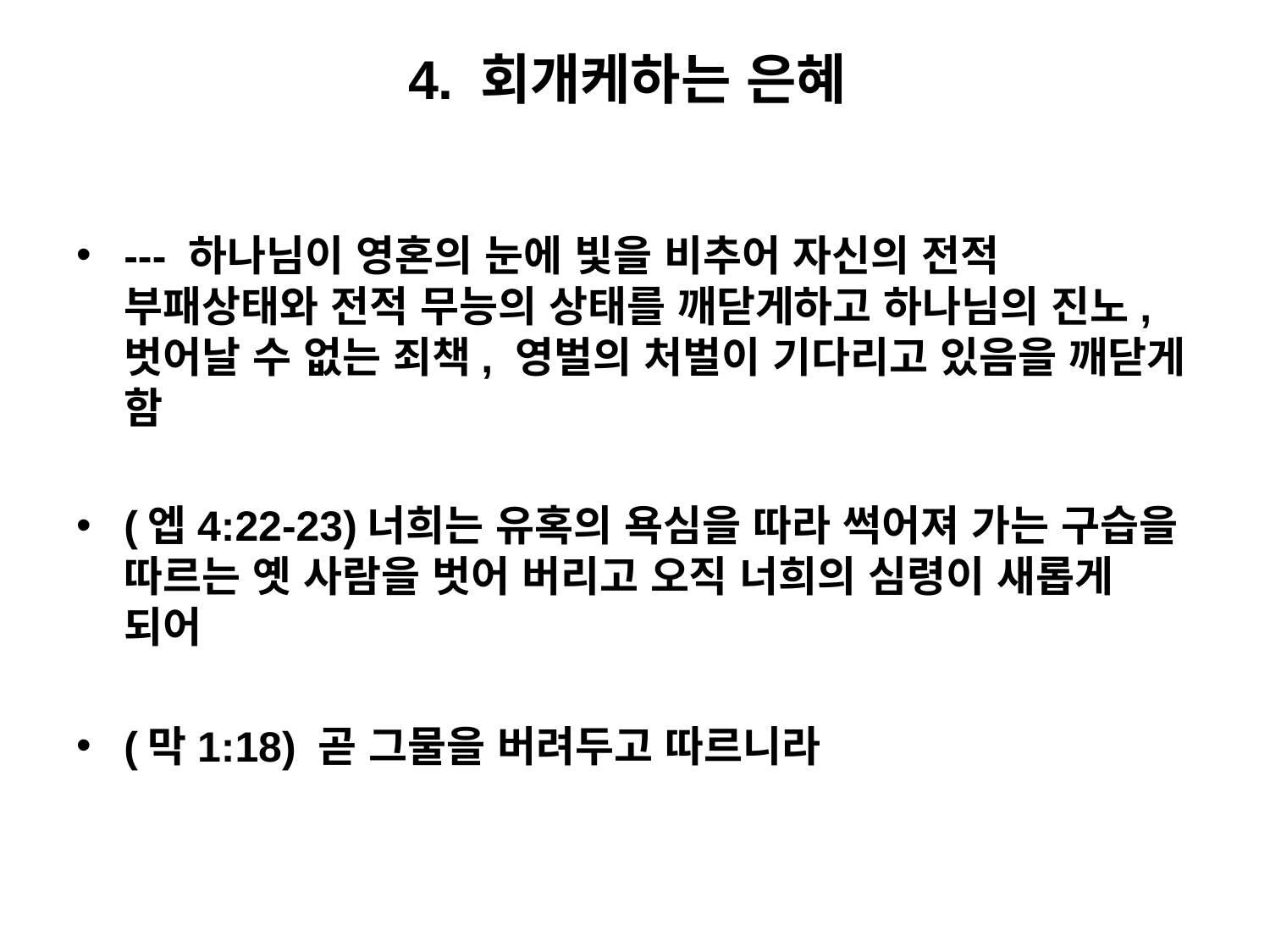

# 4. 회개케하는 은혜
--- 하나님이 영혼의 눈에 빛을 비추어 자신의 전적 부패상태와 전적 무능의 상태를 깨닫게하고 하나님의 진노, 벗어날 수 없는 죄책, 영벌의 처벌이 기다리고 있음을 깨닫게 함

(엡4:22-23)너희는 유혹의 욕심을 따라 썩어져 가는 구습을 따르는 옛 사람을 벗어 버리고 오직 너희의 심령이 새롭게 되어

(막1:18) 곧 그물을 버려두고 따르니라